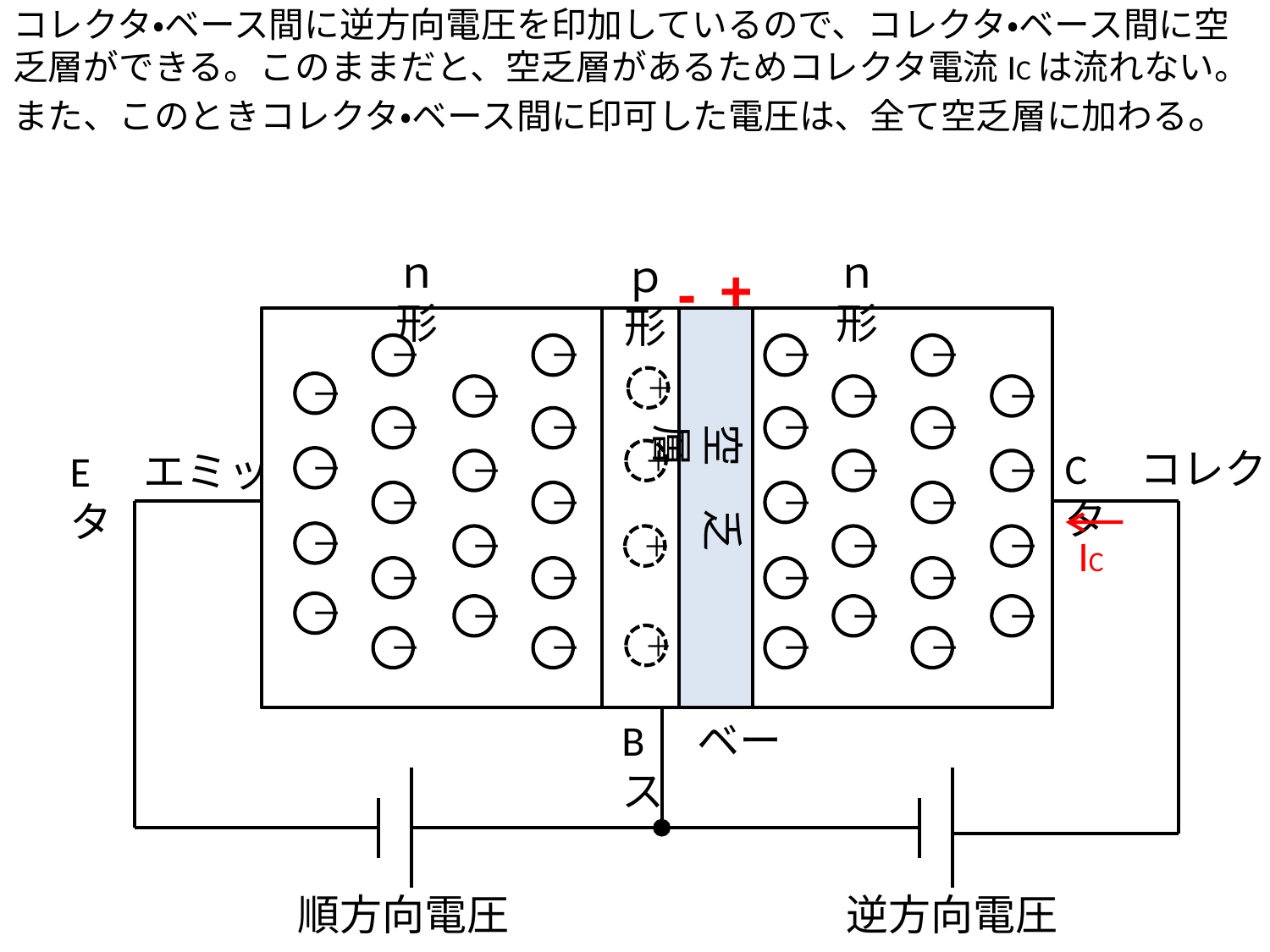

コレクタ・ベース間に逆方向電圧を印加しているので、コレクタ・ベース間に空乏層ができる。このままだと、空乏層があるためコレクタ電流ICは流れない。また、このときコレクタ・ベース間に印可した電圧は、全て空乏層に加わる。
ｎ形
ｎ形
ｐ形
+
-

ー
ー
ー
ー
＋
ー
ー
ー
ー
ー
ー
ー
ー
空　乏　層
C　コレクタ
E　エミッタ
＋
ー
ー
ー
ー
ー
ー
ー
ー

IC
ー
ー
ー
ー
＋
ー
ー
ー
ー
ー
ー
ー
ー
＋
ー
ー
ー
ー
B　ベース
順方向電圧
逆方向電圧